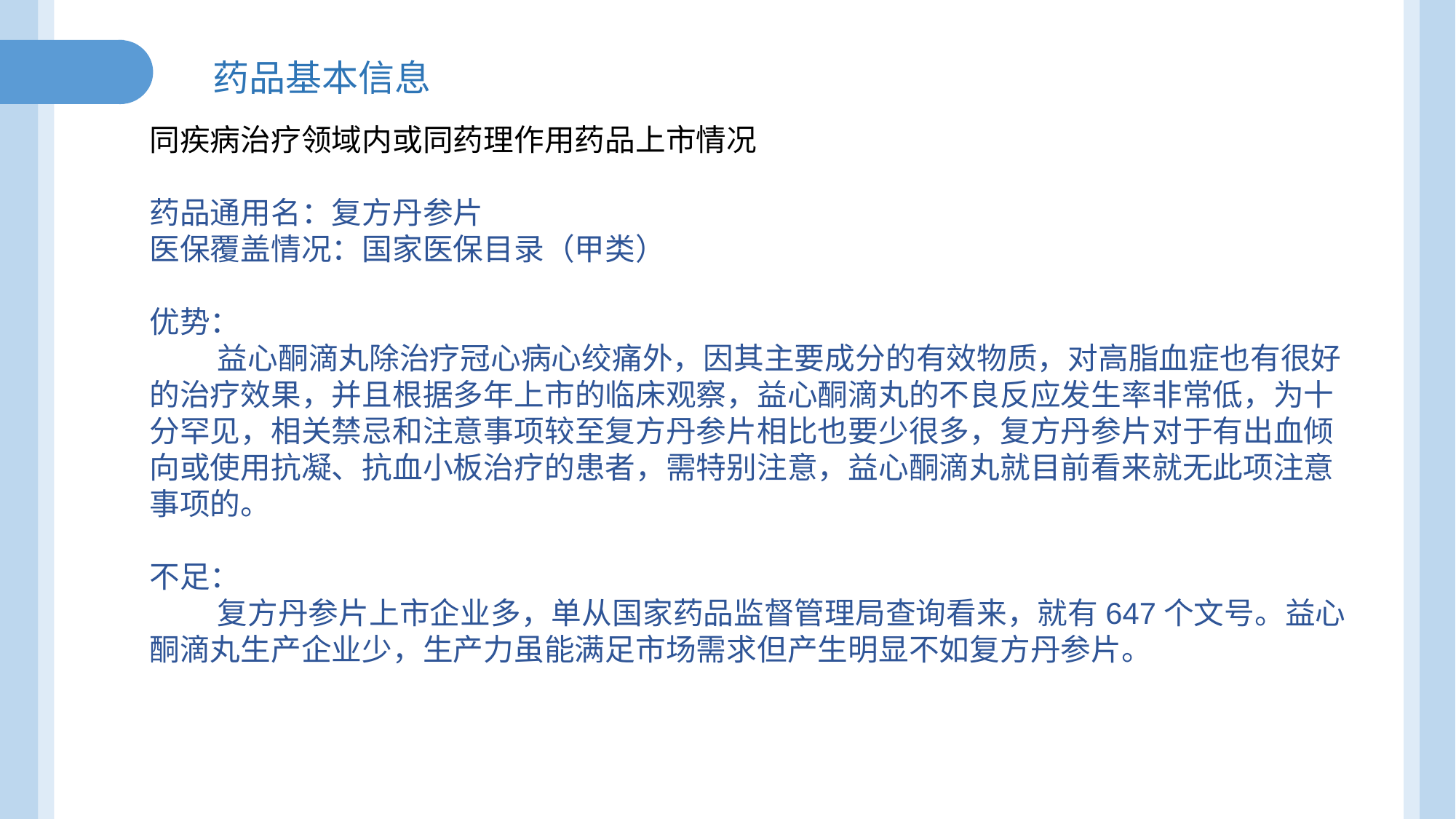

药品基本信息
同疾病治疗领域内或同药理作用药品上市情况

药品通用名：复方丹参片
医保覆盖情况：国家医保目录（甲类）

优势：
         益心酮滴丸除治疗冠心病心绞痛外，因其主要成分的有效物质，对高脂血症也有很好的治疗效果，并且根据多年上市的临床观察，益心酮滴丸的不良反应发生率非常低，为十分罕见，相关禁忌和注意事项较至复方丹参片相比也要少很多，复方丹参片对于有出血倾向或使用抗凝、抗血小板治疗的患者，需特别注意，益心酮滴丸就目前看来就无此项注意事项的。

不足：
         复方丹参片上市企业多，单从国家药品监督管理局查询看来，就有647个文号。益心酮滴丸生产企业少，生产力虽能满足市场需求但产生明显不如复方丹参片。